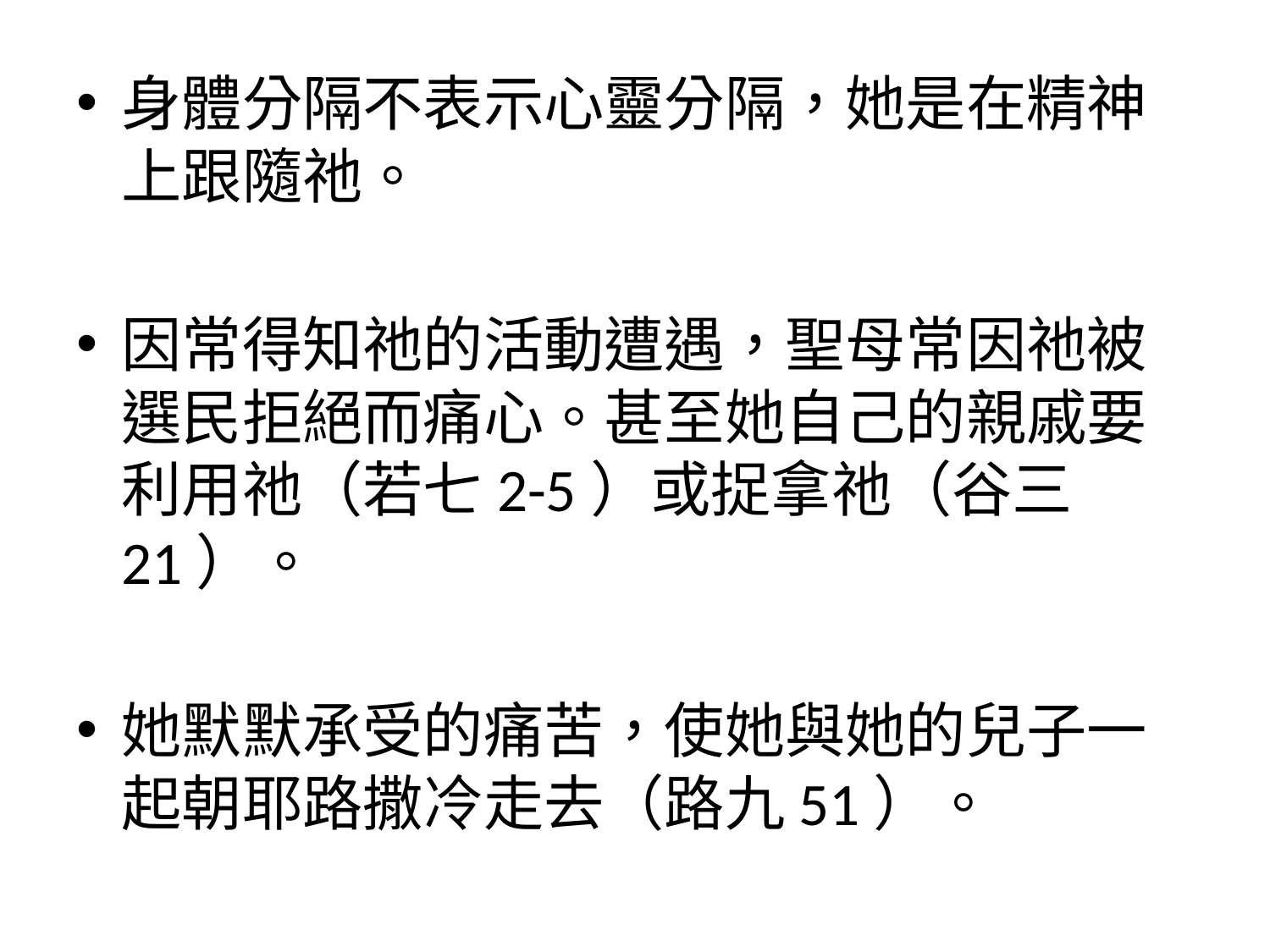

#
身體分隔不表示心靈分隔，她是在精神上跟隨祂。

因常得知祂的活動遭遇，聖母常因祂被選民拒絕而痛心。甚至她自己的親戚要利用祂（若七2-5）或捉拿祂（谷三21）。

她默默承受的痛苦，使她與她的兒子一起朝耶路撒冷走去（路九51）。